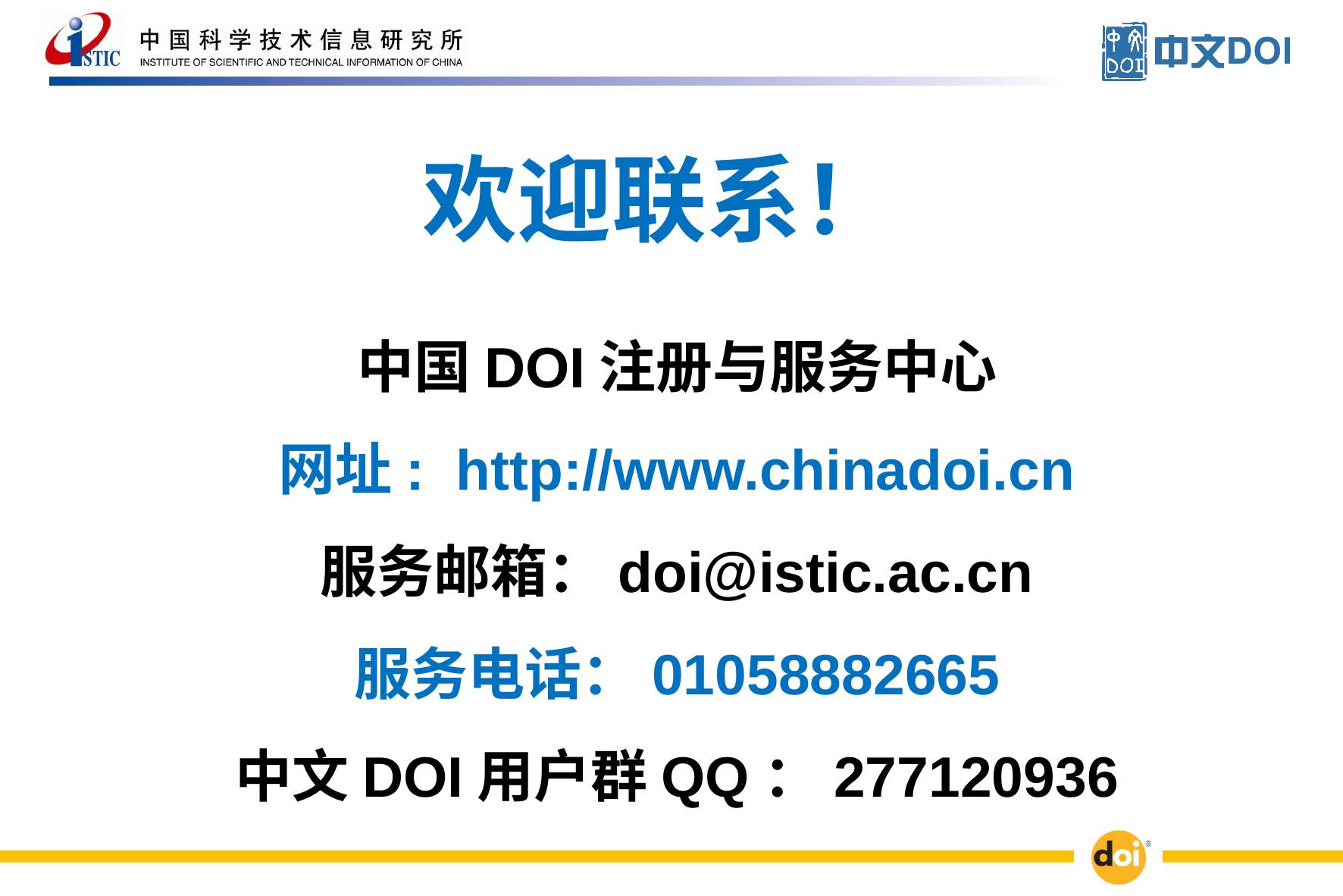

欢迎联系！
中国DOI注册与服务中心
网址:  http://www.chinadoi.cn
服务邮箱：doi@istic.ac.cn
服务电话：01058882665
中文DOI用户群QQ：277120936